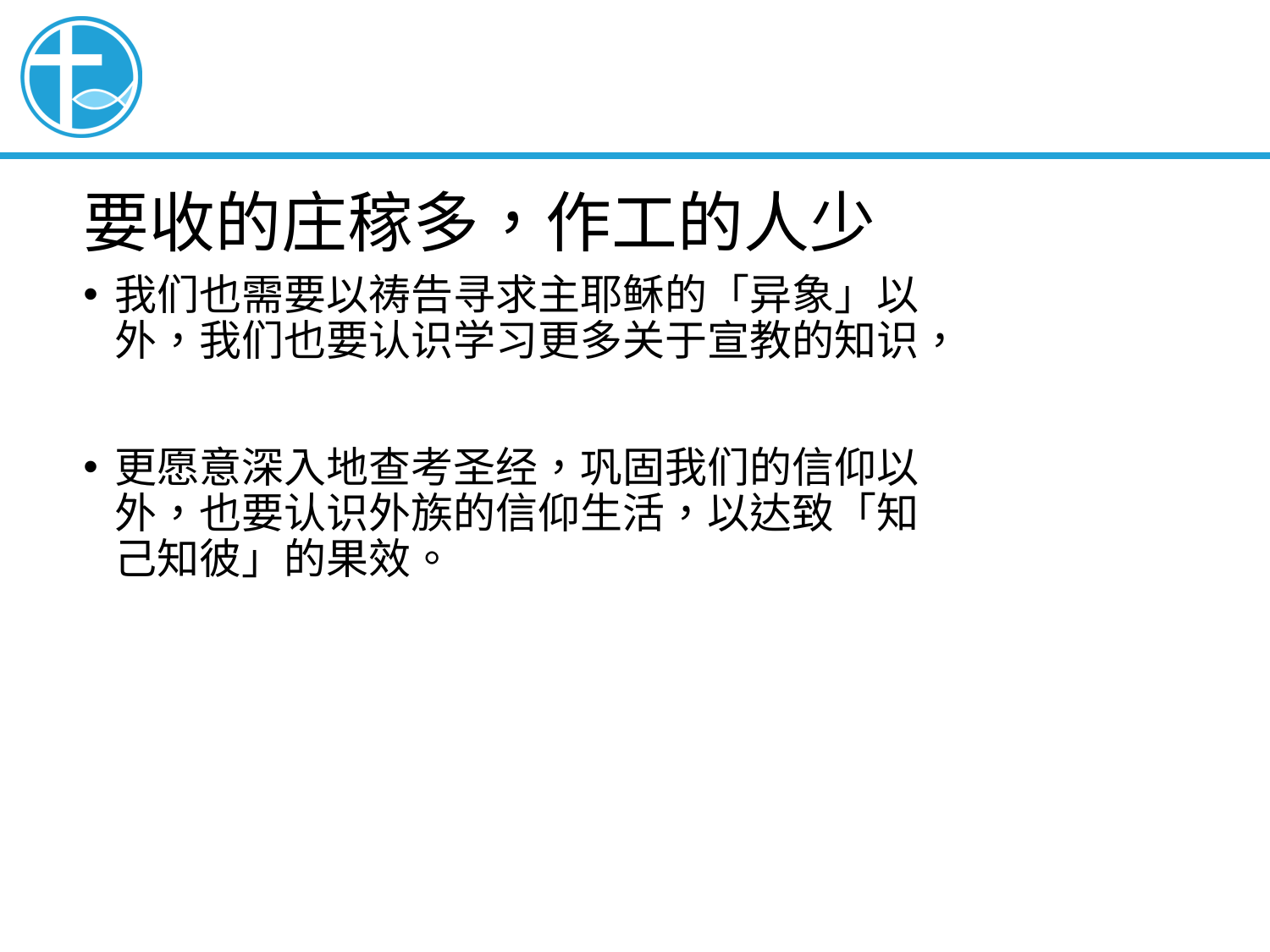

# 要收的庄稼多，作工的人少
我们也需要以祷告寻求主耶稣的「异象」以外，我们也要认识学习更多关于宣教的知识，

更愿意深入地查考圣经，巩固我们的信仰以外，也要认识外族的信仰生活，以达致「知己知彼」的果效。